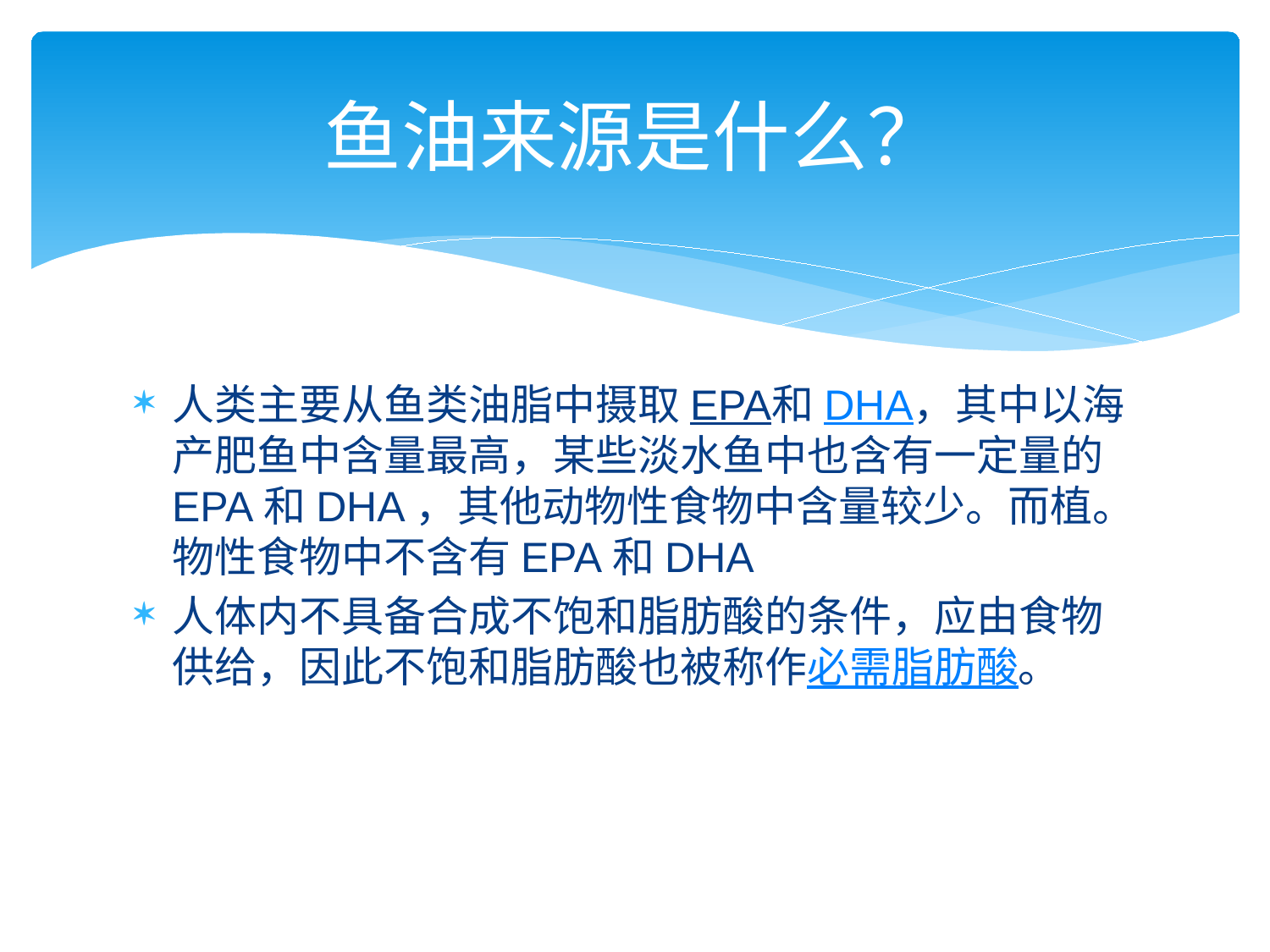

# 鱼油来源是什么？
人类主要从鱼类油脂中摄取EPA和DHA，其中以海产肥鱼中含量最高，某些淡水鱼中也含有一定量的EPA和DHA，其他动物性食物中含量较少。而植。物性食物中不含有EPA和DHA
人体内不具备合成不饱和脂肪酸的条件，应由食物供给，因此不饱和脂肪酸也被称作必需脂肪酸。